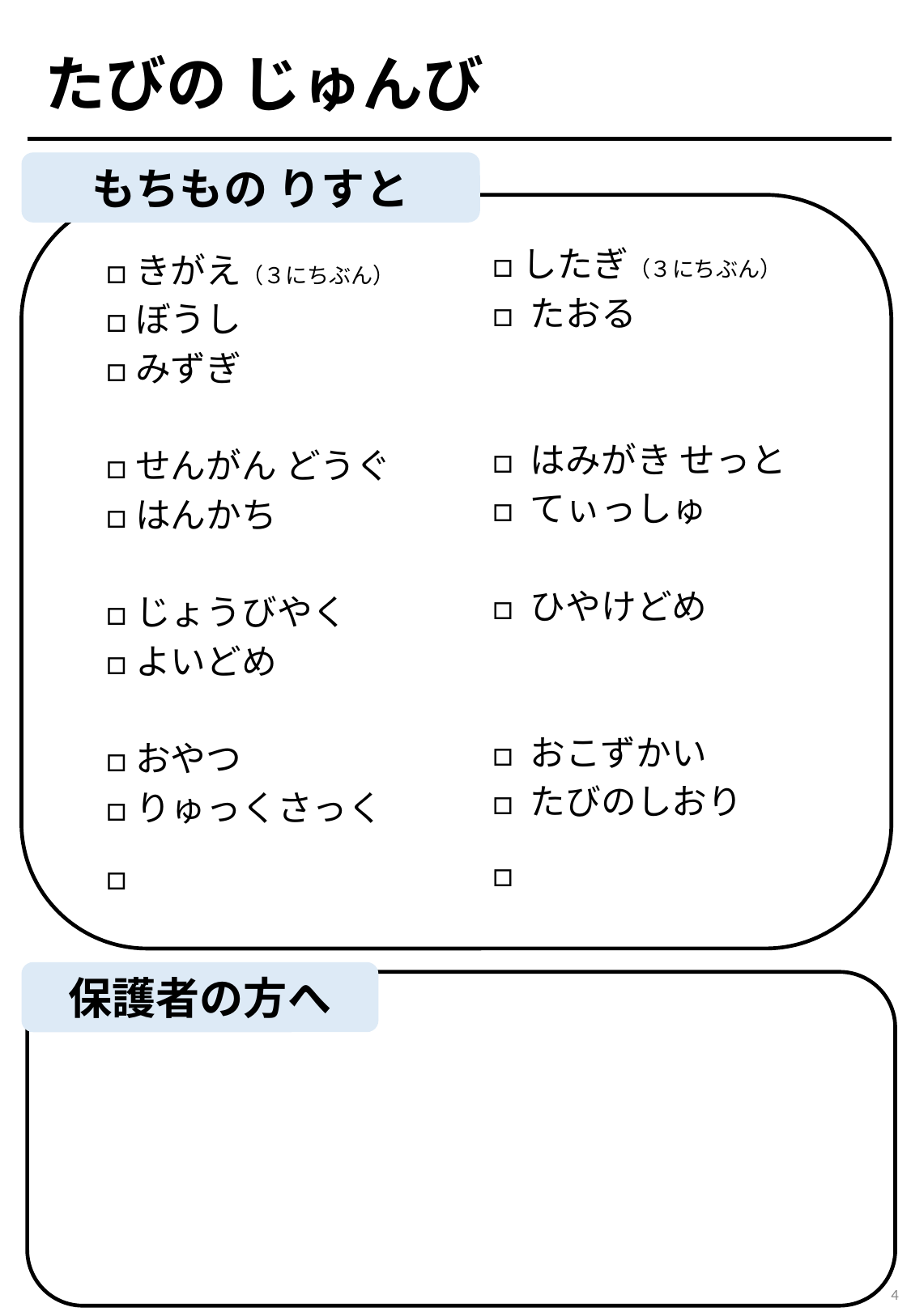

たびの じゅんび
もちもの りすと

　□ きがえ（３にちぶん）
　□ ぼうし
　□ みずぎ

　□ せんがん どうぐ
　□ はんかち

　□ じょうびやく
　□ よいどめ

　□ おやつ
　□ りゅっくさっく

　□

□したぎ（３にちぶん）
□ たおる

□ はみがき せっと
□ てぃっしゅ

□ ひやけどめ

□ おこずかい
□ たびのしおり

□
保護者の方へ

4